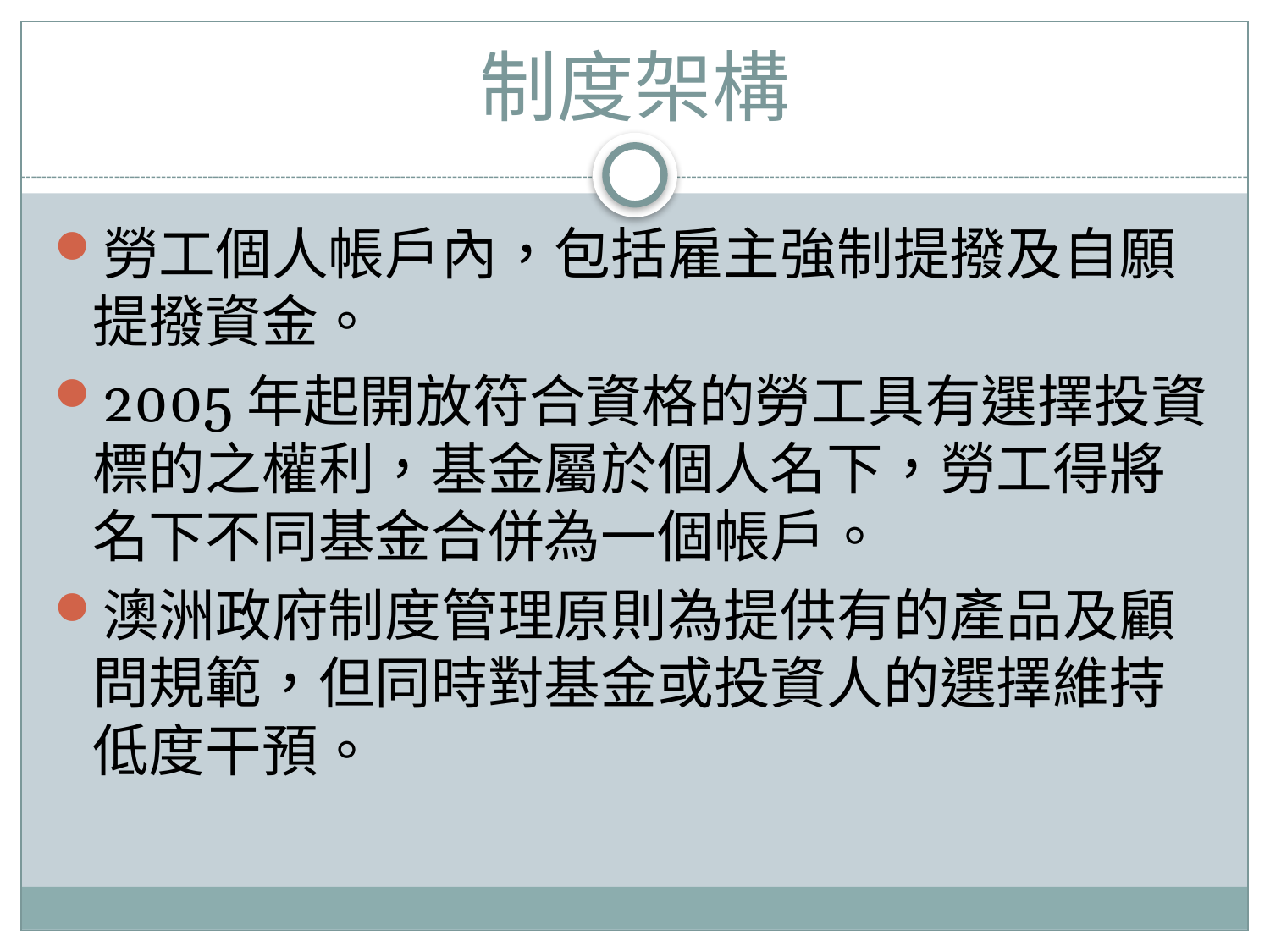

# 制度架構
勞工個人帳戶內，包括雇主強制提撥及自願提撥資金。
2005年起開放符合資格的勞工具有選擇投資標的之權利，基金屬於個人名下，勞工得將名下不同基金合併為一個帳戶。
澳洲政府制度管理原則為提供有的產品及顧問規範，但同時對基金或投資人的選擇維持低度干預。